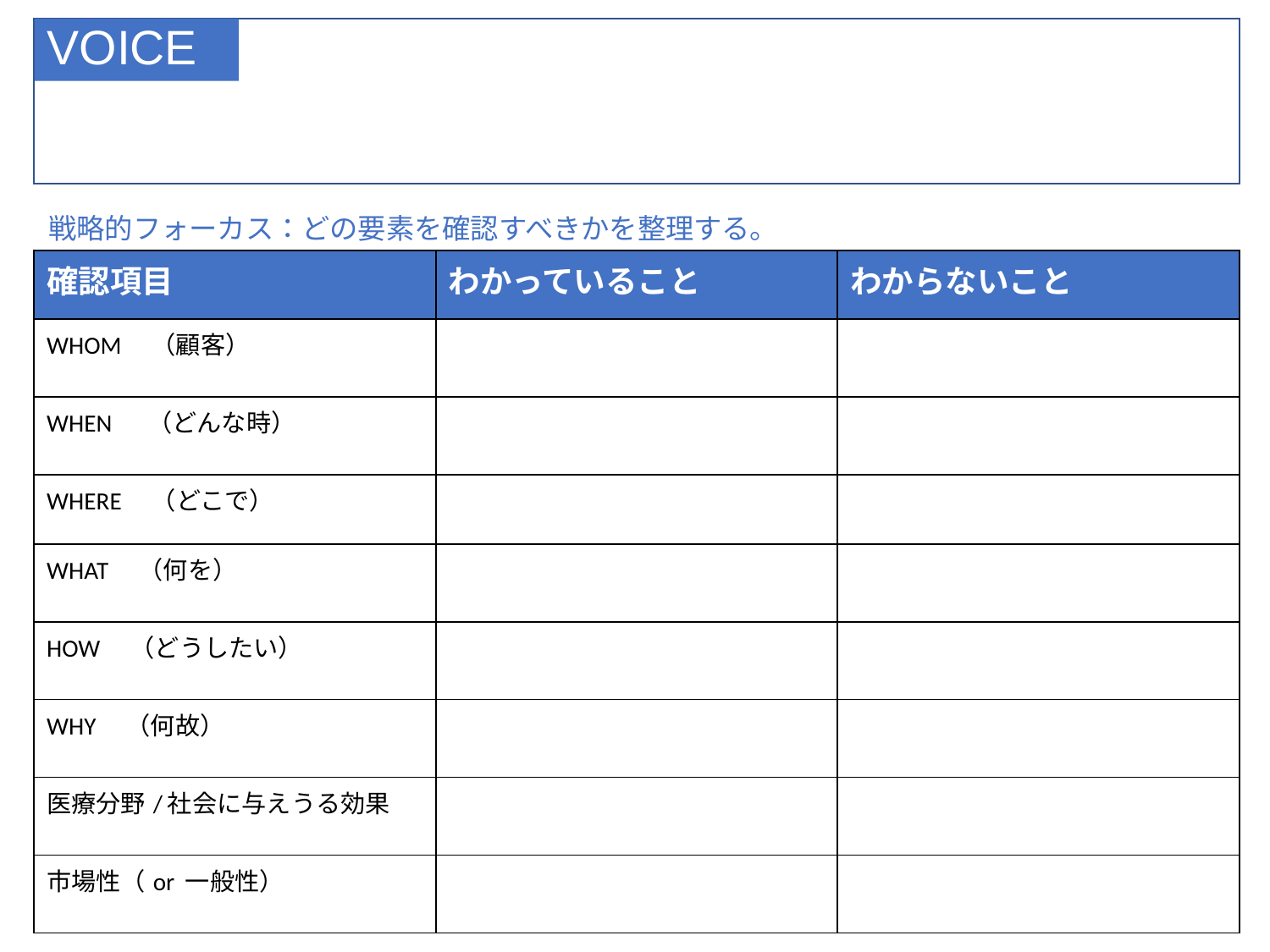

# VOICE
戦略的フォーカス：どの要素を確認すべきかを整理する。
| 確認項目 | わかっていること | わからないこと |
| --- | --- | --- |
| WHOM　（顧客） |  |  |
| WHEN　 （どんな時） |  |  |
| WHERE　（どこで） |  |  |
| WHAT　（何を） |  |  |
| HOW　（どうしたい） |  |  |
| WHY　（何故） |  |  |
| 医療分野/社会に与えうる効果 |  |  |
| 市場性（or 一般性） |  |  |